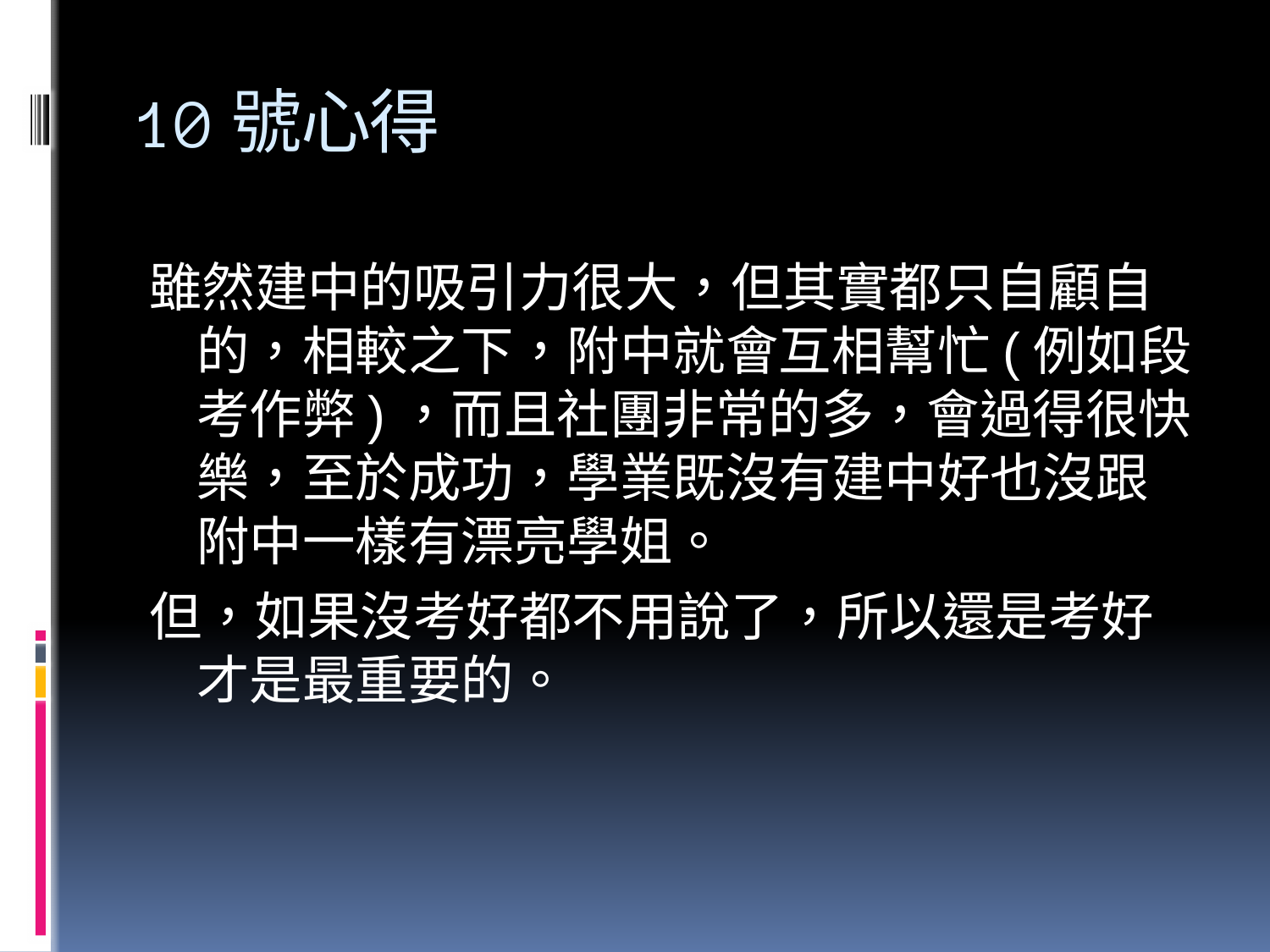

# 10號心得
雖然建中的吸引力很大，但其實都只自顧自的，相較之下，附中就會互相幫忙(例如段考作弊)，而且社團非常的多，會過得很快樂，至於成功，學業既沒有建中好也沒跟附中一樣有漂亮學姐。
但，如果沒考好都不用說了，所以還是考好才是最重要的。